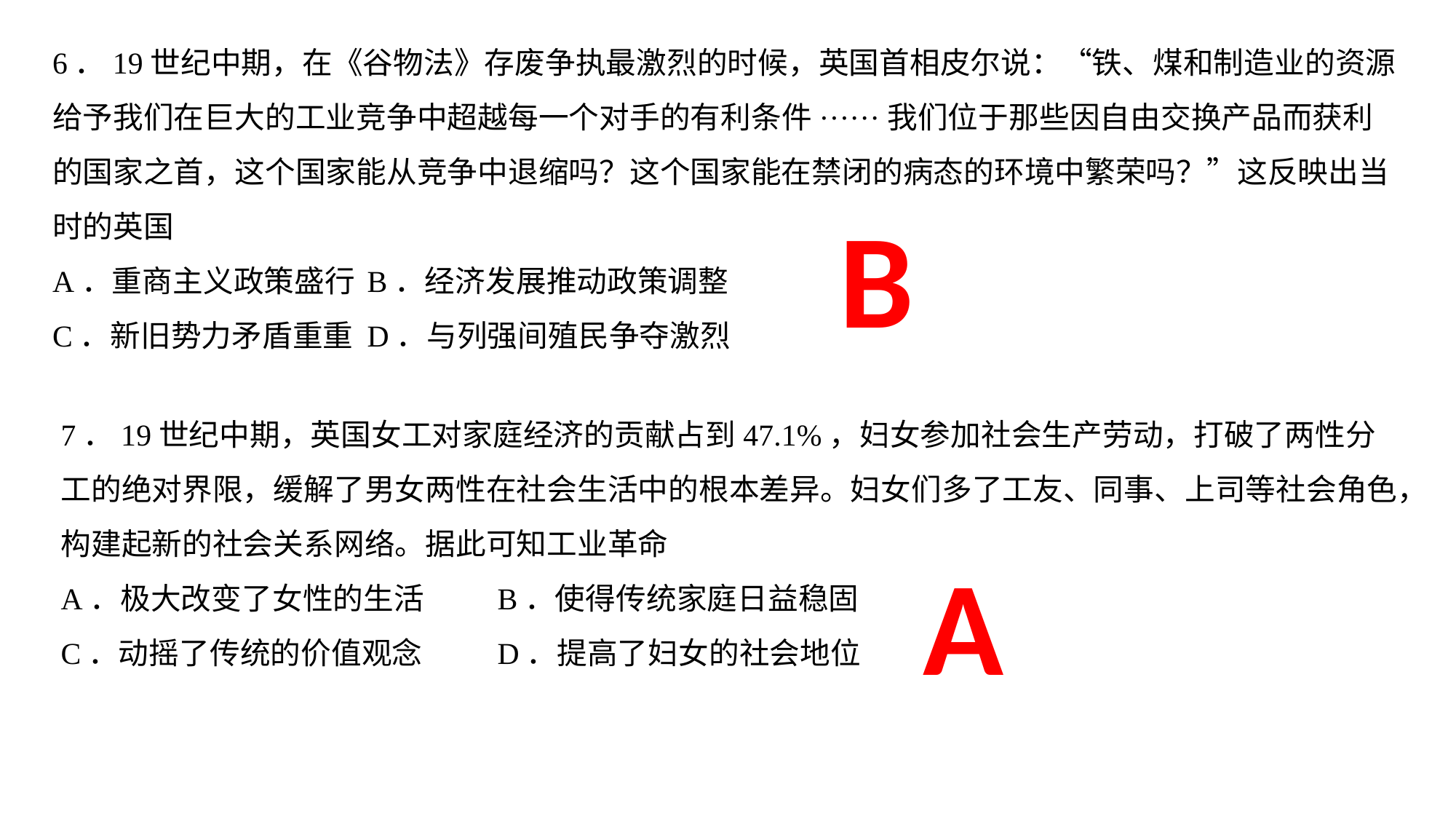

6．19世纪中期，在《谷物法》存废争执最激烈的时候，英国首相皮尔说：“铁、煤和制造业的资源给予我们在巨大的工业竞争中超越每一个对手的有利条件······我们位于那些因自由交换产品而获利的国家之首，这个国家能从竞争中退缩吗？这个国家能在禁闭的病态的环境中繁荣吗？”这反映出当时的英国
A．重商主义政策盛行	B．经济发展推动政策调整
C．新旧势力矛盾重重	D．与列强间殖民争夺激烈
B
7．19世纪中期，英国女工对家庭经济的贡献占到47.1%，妇女参加社会生产劳动，打破了两性分工的绝对界限，缓解了男女两性在社会生活中的根本差异。妇女们多了工友、同事、上司等社会角色，构建起新的社会关系网络。据此可知工业革命
A．极大改变了女性的生活	B．使得传统家庭日益稳固
C．动摇了传统的价值观念	D．提高了妇女的社会地位
A